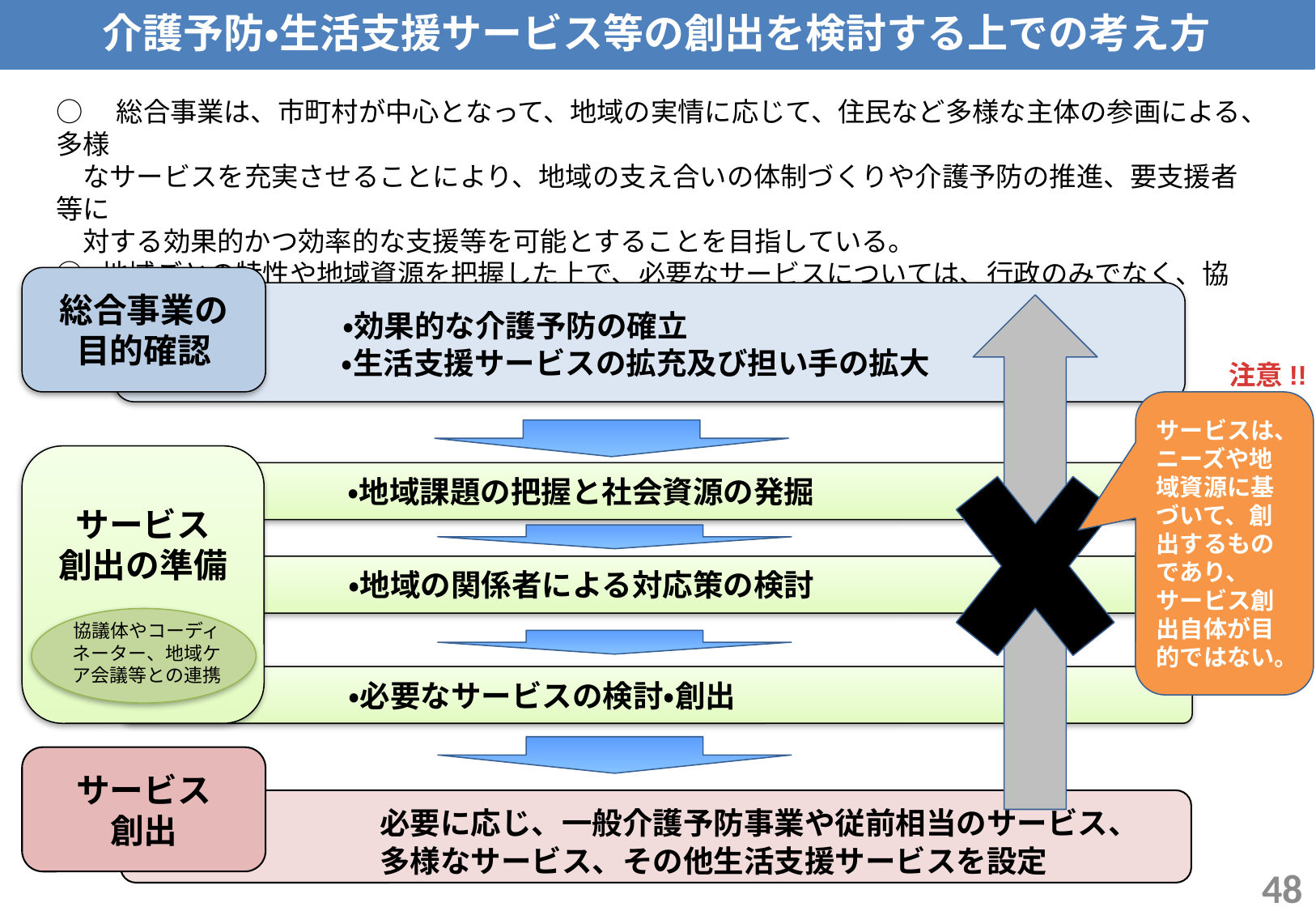

介護予防・生活支援サービス等の創出を検討する上での考え方
＜地域で支えあう体制を整備するための取組み＞
○　総合事業は、市町村が中心となって、地域の実情に応じて、住民など多様な主体の参画による、多様
　なサービスを充実させることにより、地域の支え合いの体制づくりや介護予防の推進、要支援者等に
　対する効果的かつ効率的な支援等を可能とすることを目指している。
○  地域ごとの特性や地域資源を把握した上で、必要なサービスについては、行政のみでなく、協議体
　や生活支援コーディネーターとも連携し検討することが重要である。
総合事業の
目的確認
　　　　　　 ・効果的な介護予防の確立
　　　　　　    ・生活支援サービスの拡充及び担い手の拡大

注意!!
サービスは、ニーズや地域資源に基づいて、創出するものであり、サービス創出自体が目的ではない。

サービス
創出の準備

　　　　　　　・地域課題の把握と社会資源の発掘

　　　　　　　・地域の関係者による対応策の検討

協議体やコーディネーター、地域ケア会議等との連携

　　　　　　　・必要なサービスの検討・創出

サービス
創出
　　　　　　必要に応じ、一般介護予防事業や従前相当のサービス、
　　　　　　　　多様なサービス、その他生活支援サービスを設定
48